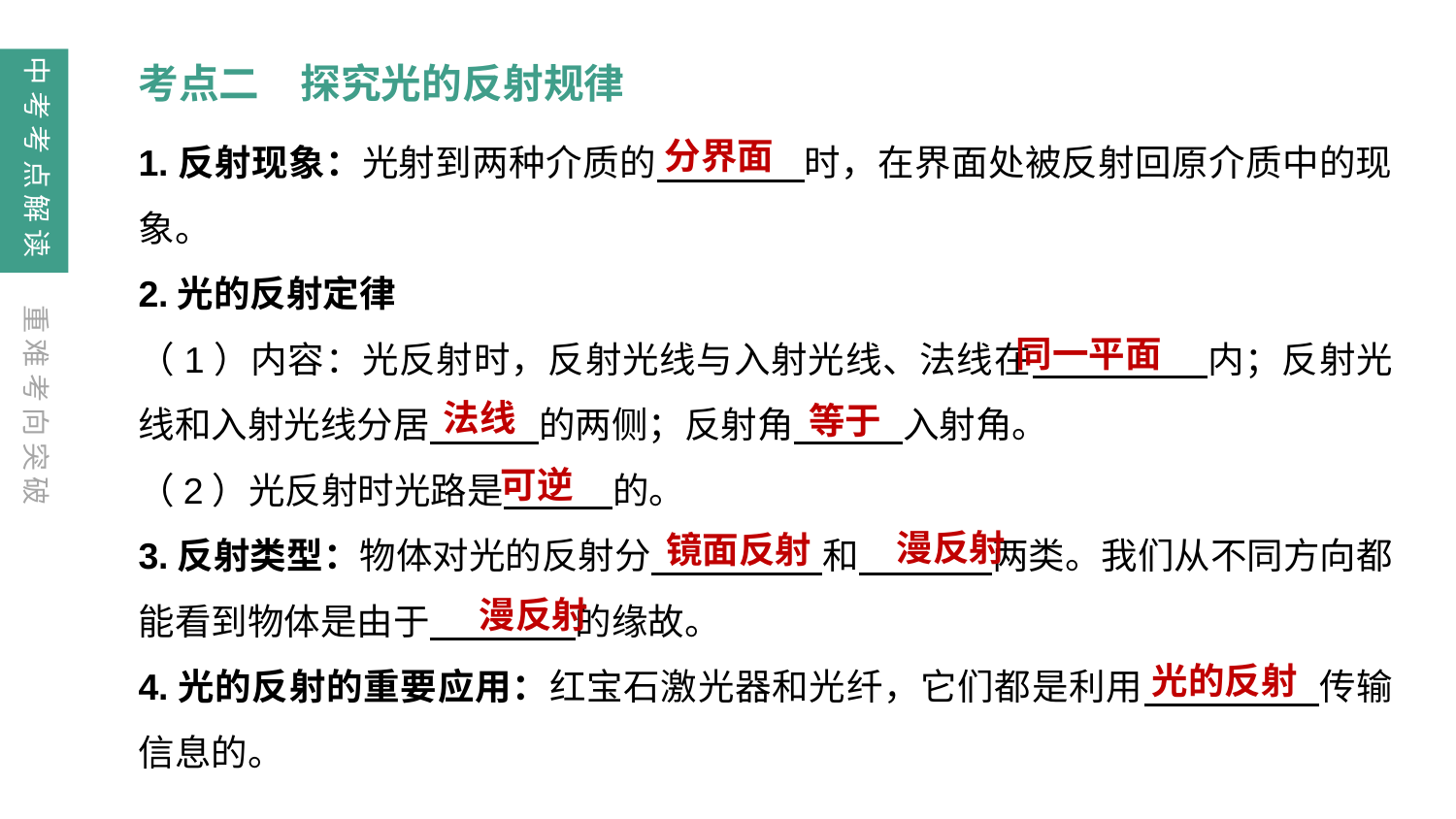

中考考点解读

考点二　探究光的反射规律
分界面
1.反射现象：光射到两种介质的　　　　时，在界面处被反射回原介质中的现象。
2.光的反射定律
（1）内容：光反射时，反射光线与入射光线、法线在　　　　   内；反射光线和入射光线分居　　　的两侧；反射角　　　入射角。
（2）光反射时光路是　　　的。
3.反射类型：物体对光的反射分　　　　   和　　　   两类。我们从不同方向都能看到物体是由于　　　　的缘故。
4.光的反射的重要应用：红宝石激光器和光纤，它们都是利用　　　　   传输信息的。
重难考向突破
同一平面
法线
等于
可逆
漫反射
镜面反射
漫反射
光的反射